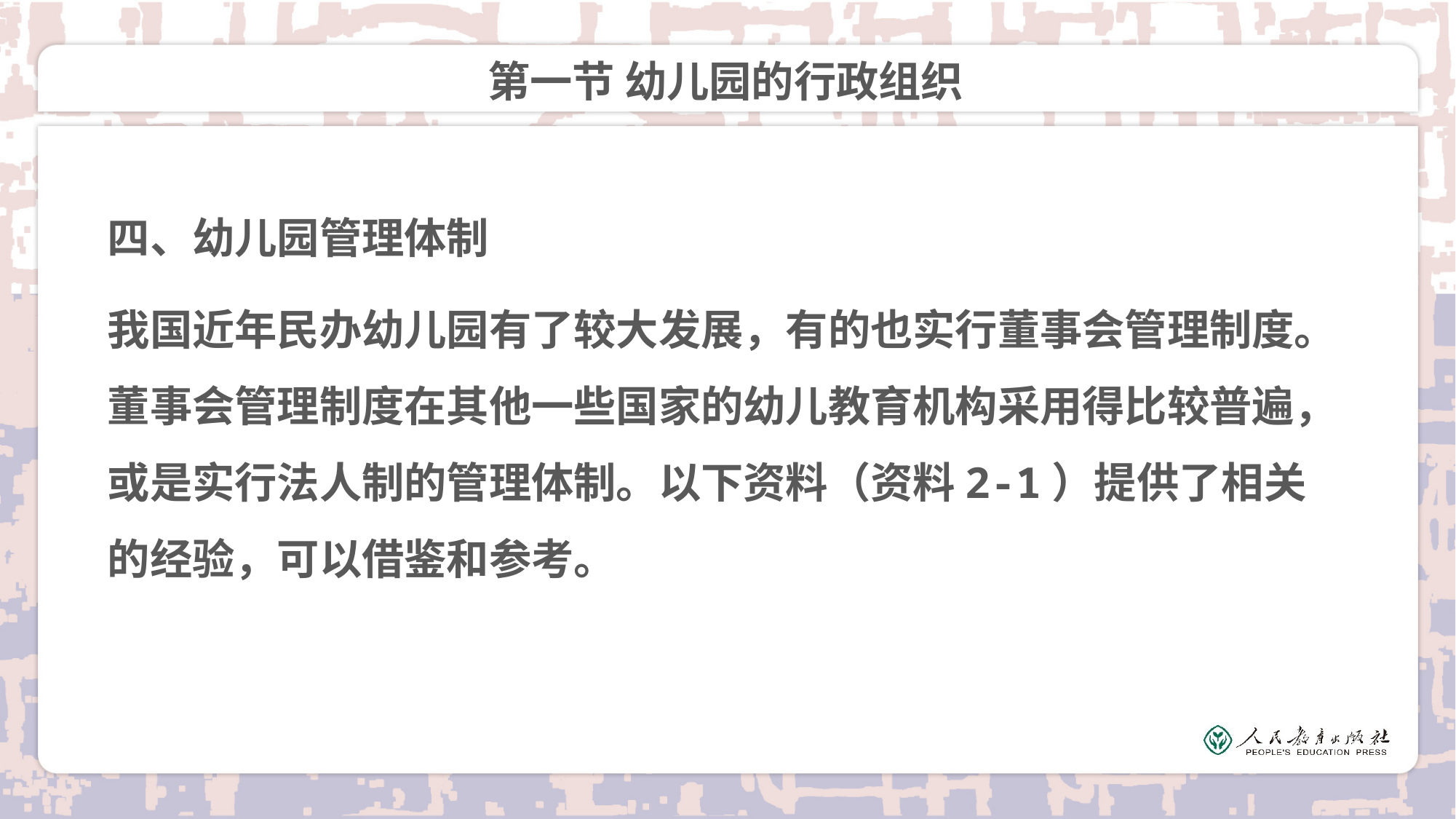

# 第一节 幼儿园的行政组织
四、幼儿园管理体制
我国近年民办幼儿园有了较大发展，有的也实行董事会管理制度。董事会管理制度在其他一些国家的幼儿教育机构采用得比较普遍，或是实行法人制的管理体制。以下资料（资料2-1）提供了相关的经验，可以借鉴和参考。